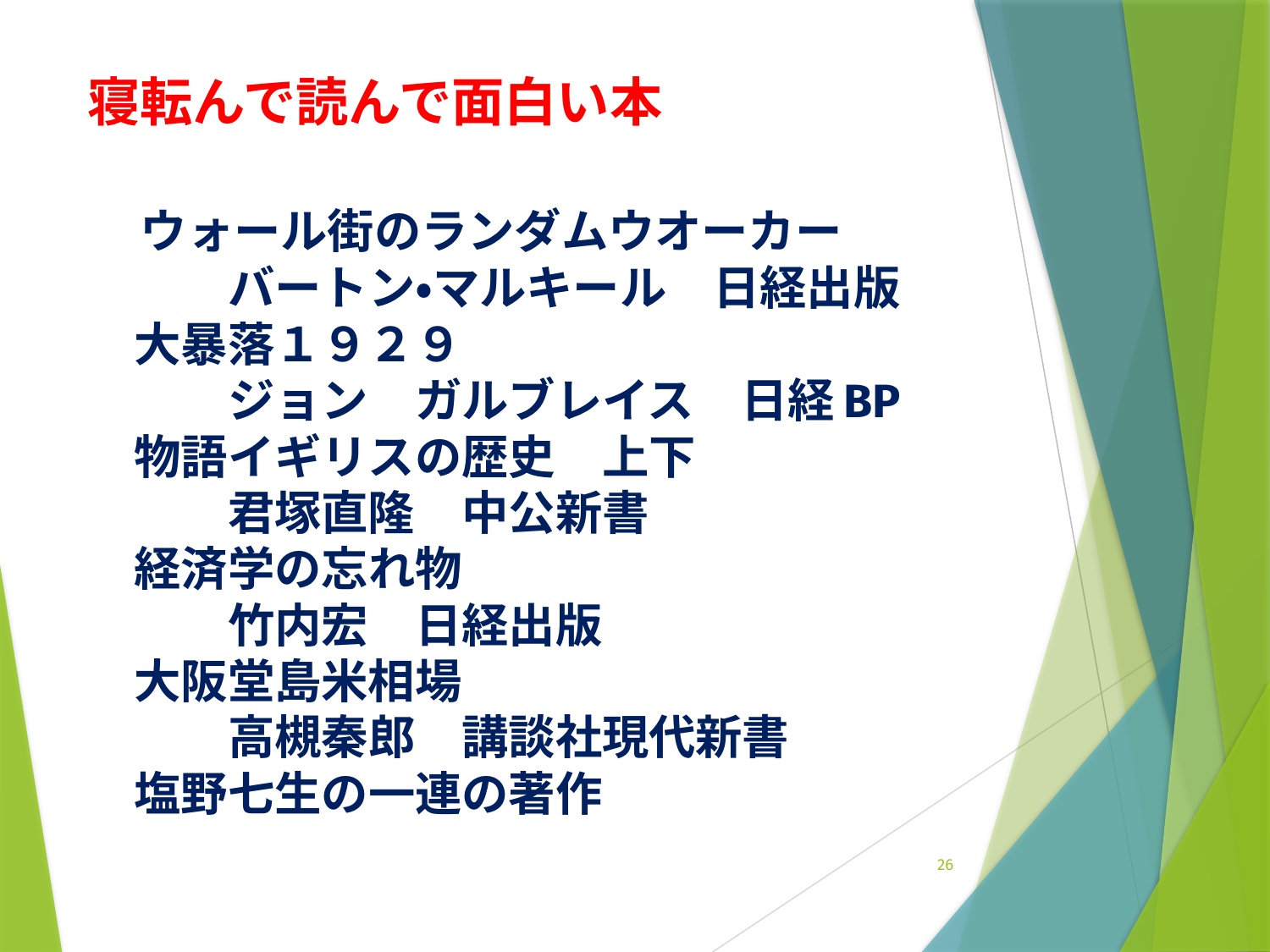

# 寝転んで読んで面白い本 　ウォール街のランダムウオーカー 　　　バートン・マルキール　日経出版 　大暴落１９２９　 　　　ジョン　ガルブレイス　日経BP 　物語イギリスの歴史　上下 　　　君塚直隆　中公新書 　経済学の忘れ物 　　　竹内宏　日経出版 　大阪堂島米相場 　　　高槻秦郎　講談社現代新書 　塩野七生の一連の著作
26